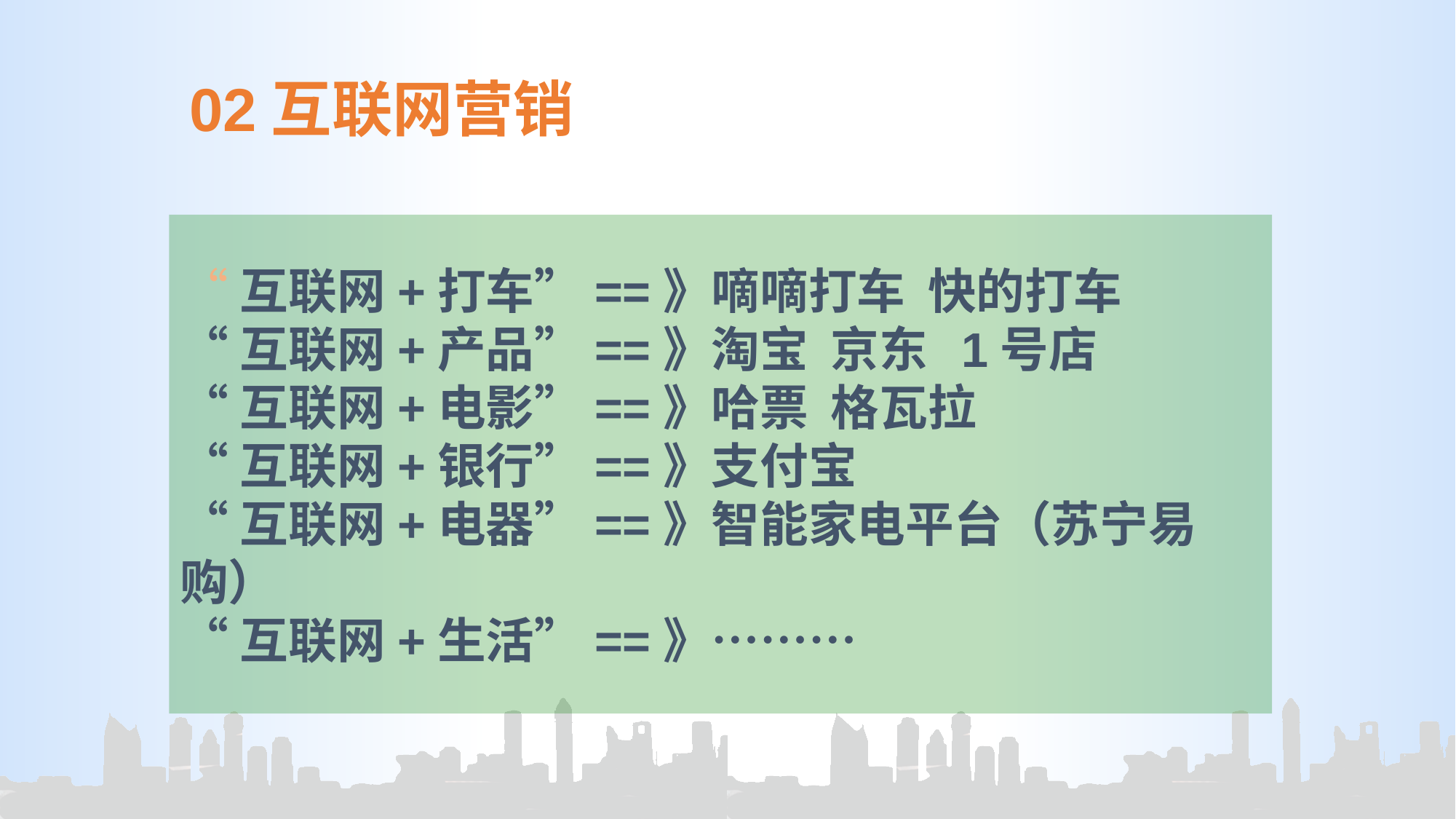

02互联网营销
“互联网+打车”==》嘀嘀打车  快的打车
“互联网+产品”==》淘宝  京东  1号店
“互联网+电影”==》哈票  格瓦拉
“互联网+银行”==》支付宝
“互联网+电器”==》智能家电平台（苏宁易购）
“互联网+生活”==》………
.